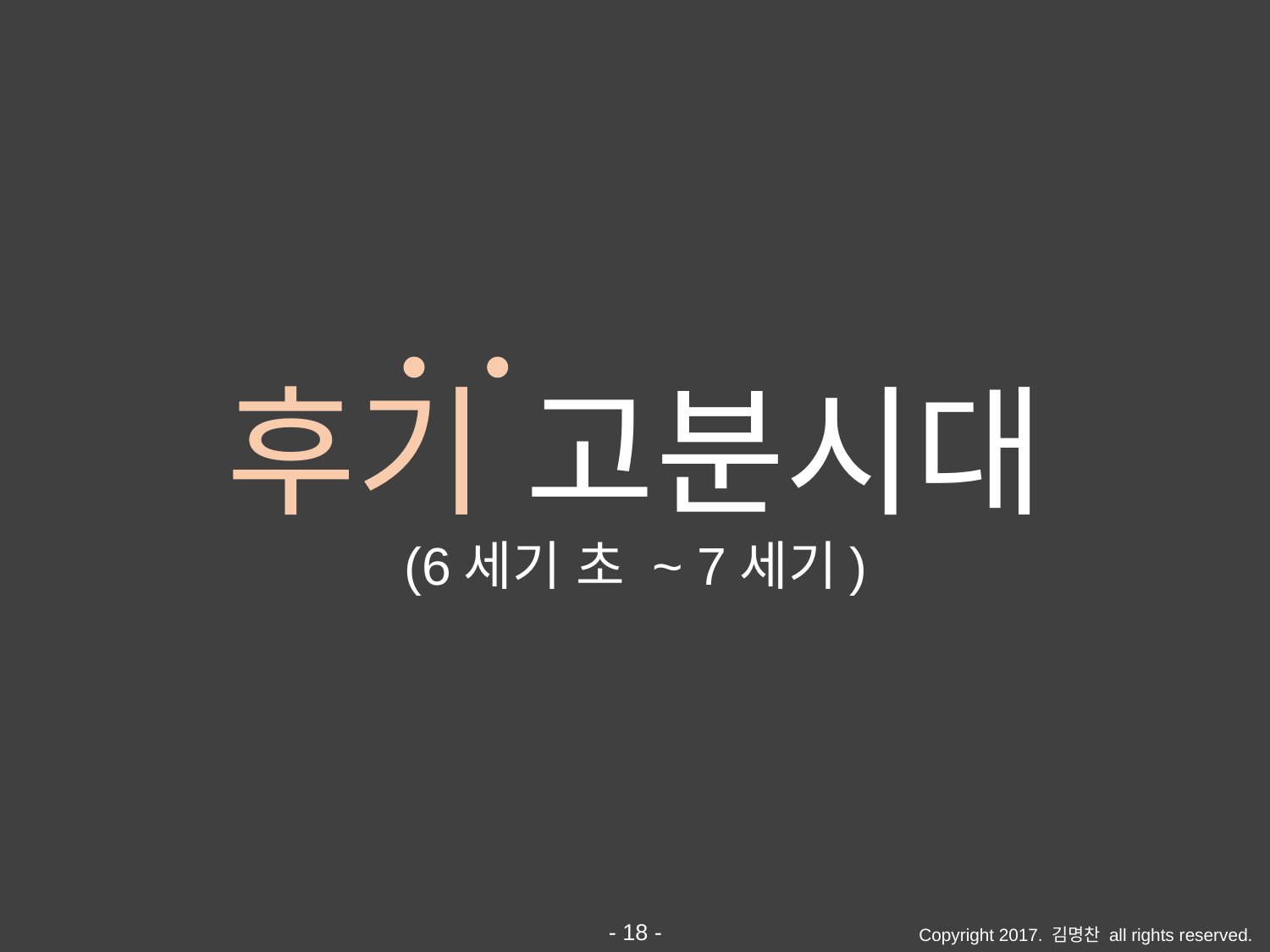

후기 고분시대
(6세기 초 ~ 7세기)

- 18 -
Copyright 2017. 김명찬 all rights reserved.